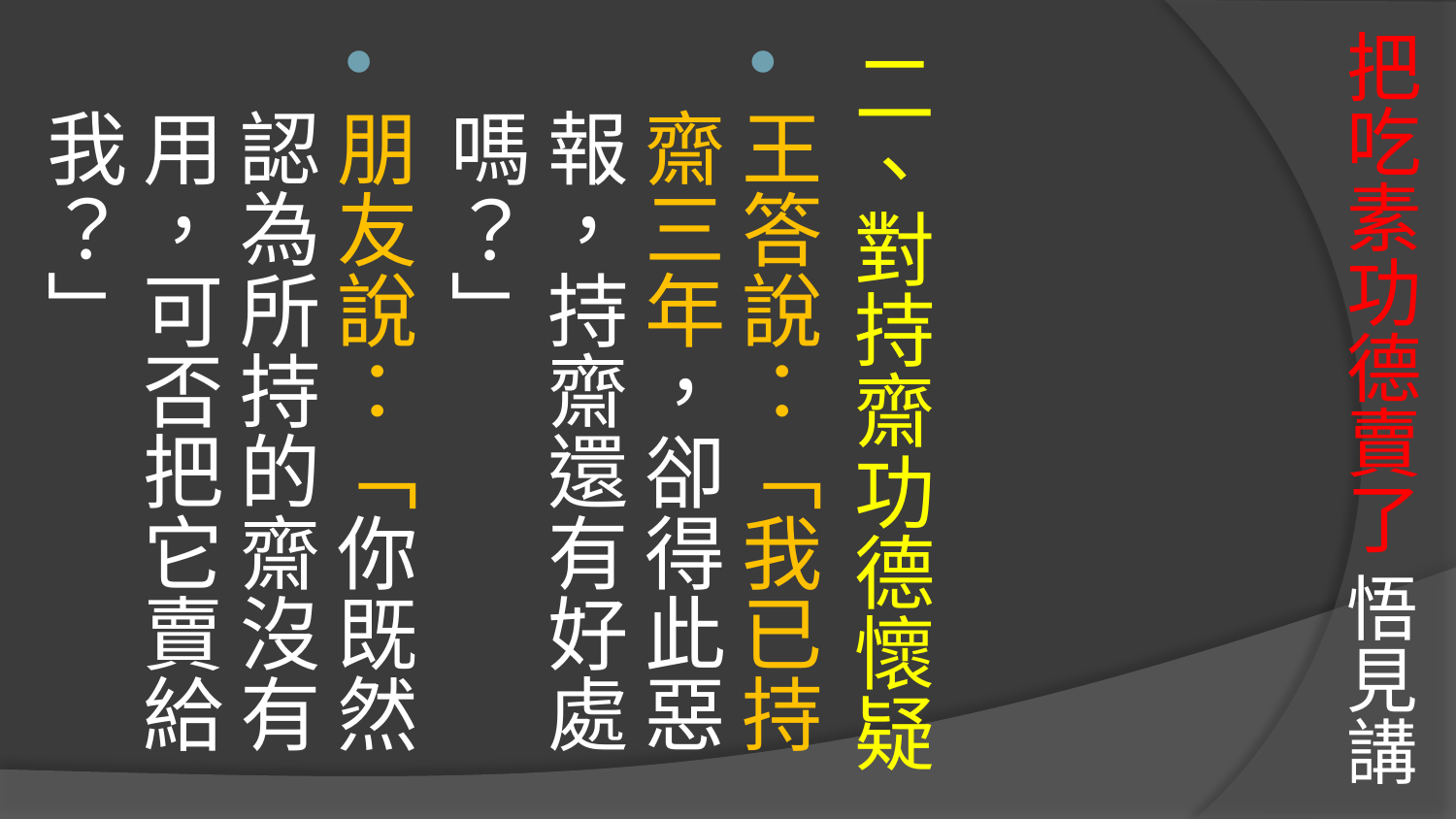

# 把吃素功德賣了 悟見講
二、對持齋功德懷疑
王答說：「我已持齋三年，卻得此惡報，持齋還有好處嗎？」
朋友說：「你既然認為所持的齋沒有用，可否把它賣給我？」